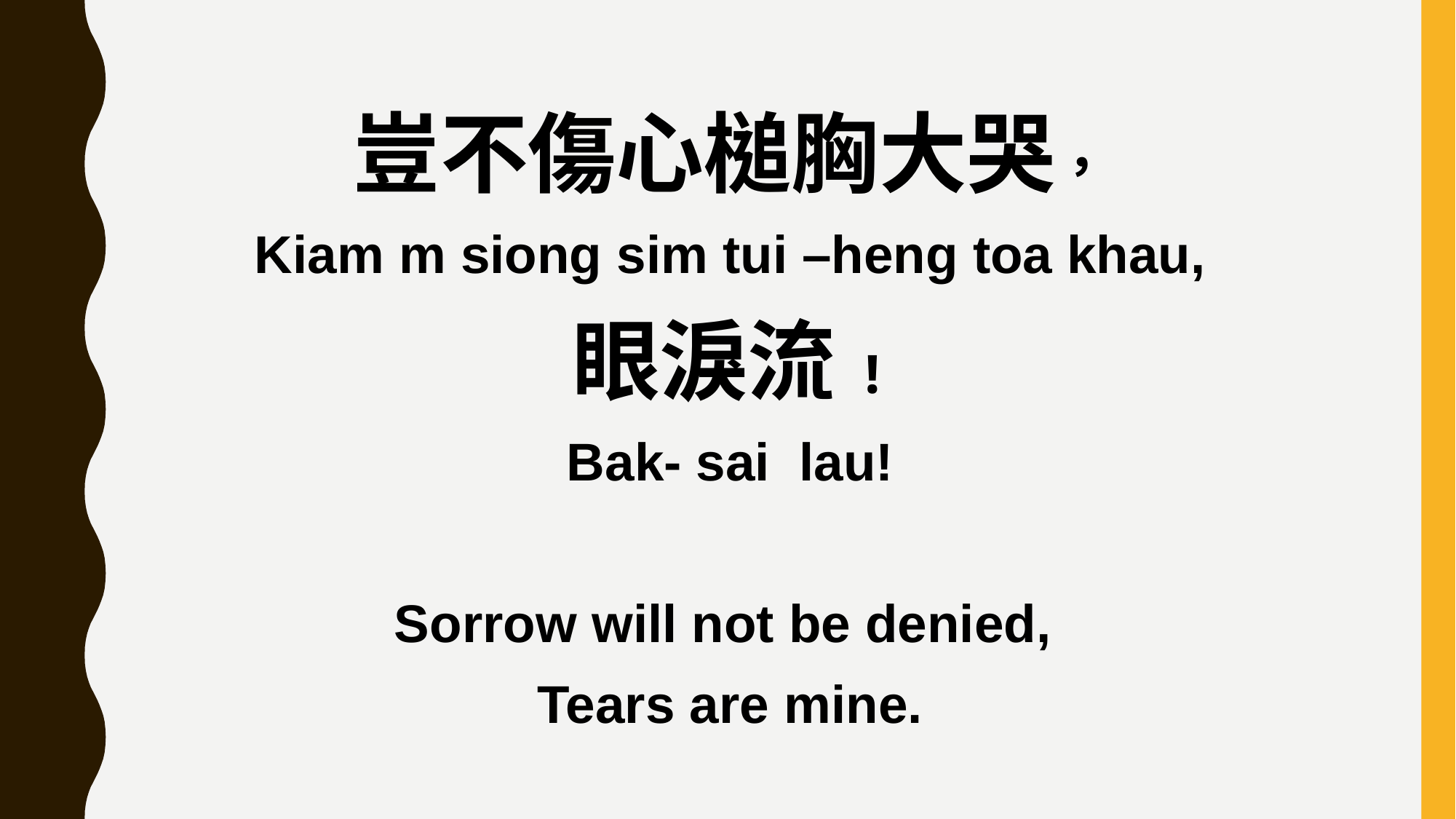

豈不傷心槌胸大哭，
Kiam m siong sim tui –heng toa khau,
眼淚流!
Bak- sai  lau!

Sorrow will not be denied,
Tears are mine.